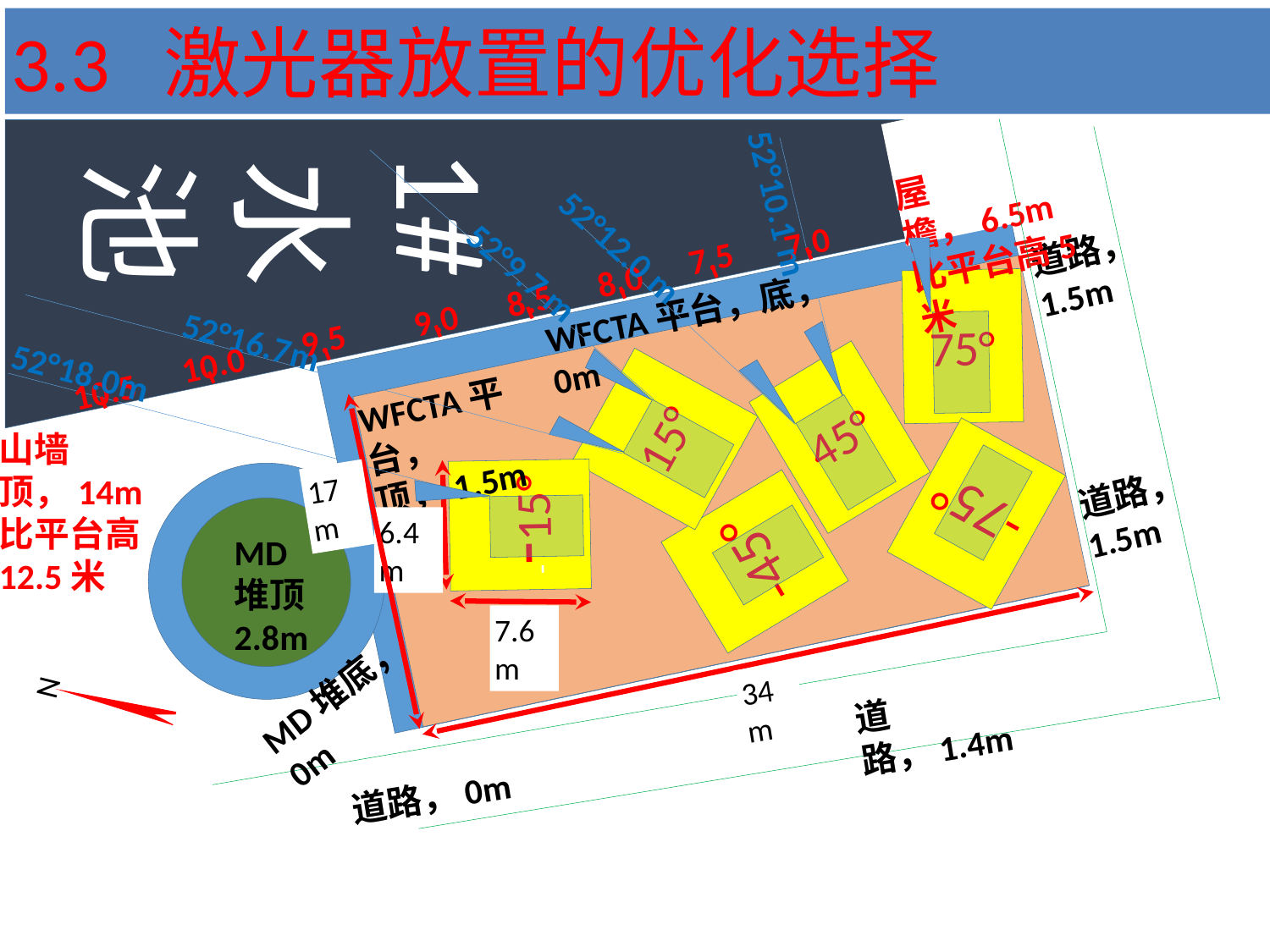

3.3  激光器放置的优化选择

    1#水池

屋檐，6.5m
比平台高5米

52°10.1 m
7.0
道路，
1.5m

7.5

52°12.0 m

8.0

75°

52°9.7 m
8.5
WFCTA平台，底，0m

9.0

9.5

52°16.7m

10.0

45°

15°

52°18.0m

10.5

WFCTA平台，顶，1.5m

-75°

山墙顶，14m
比平台高12.5米

道路，
1.5m

--15°

17m

-45°

6.4m
MD堆顶
2.8m

7.6m

MD堆底，0m
34m

N

道路，1.4m

道路，0m